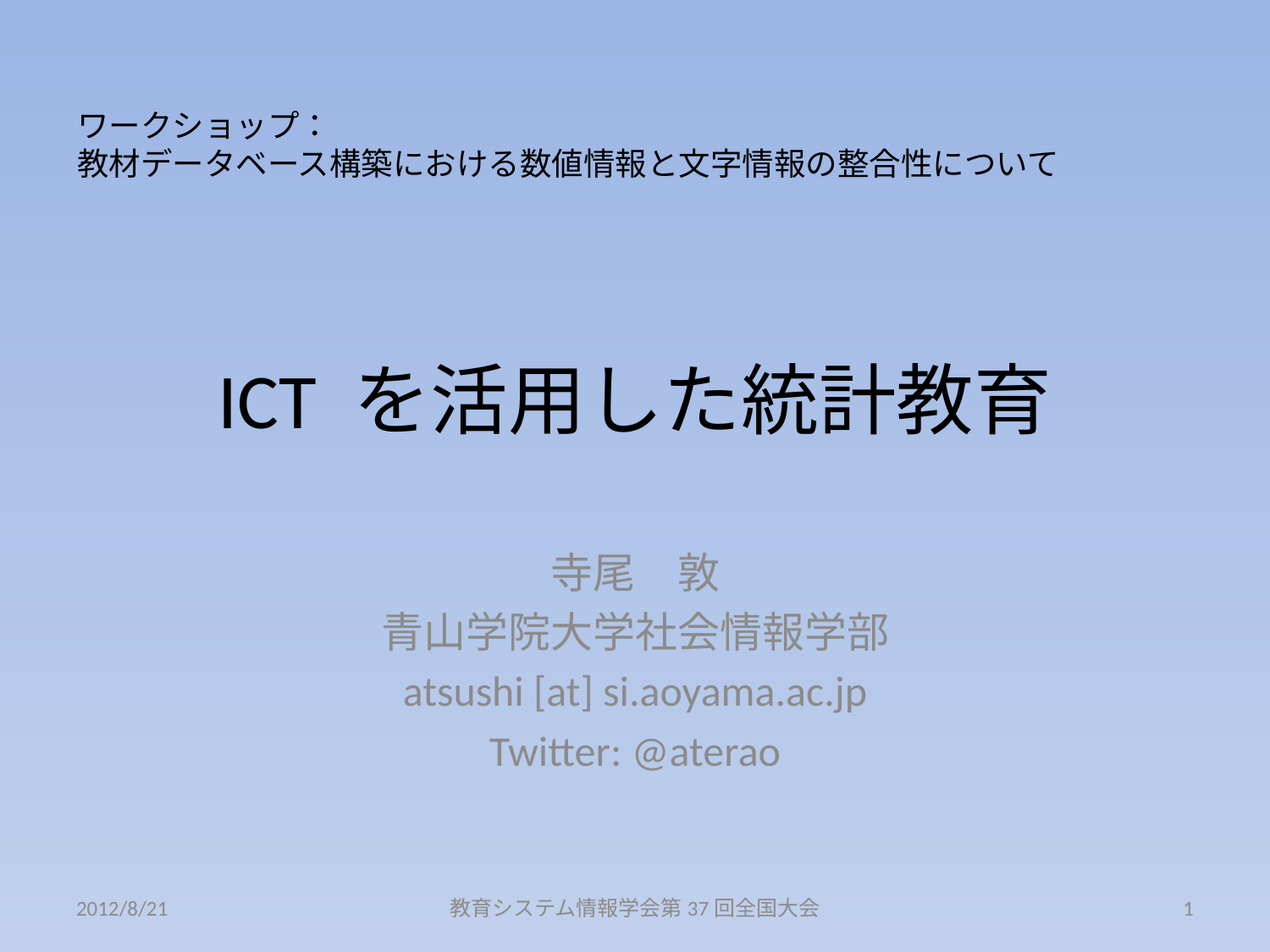

ワークショップ：
教材データベース構築における数値情報と文字情報の整合性について
# ICT を活用した統計教育
寺尾　敦
青山学院大学社会情報学部
atsushi [at] si.aoyama.ac.jp
Twitter: @aterao
2012/8/21
教育システム情報学会第37回全国大会
1